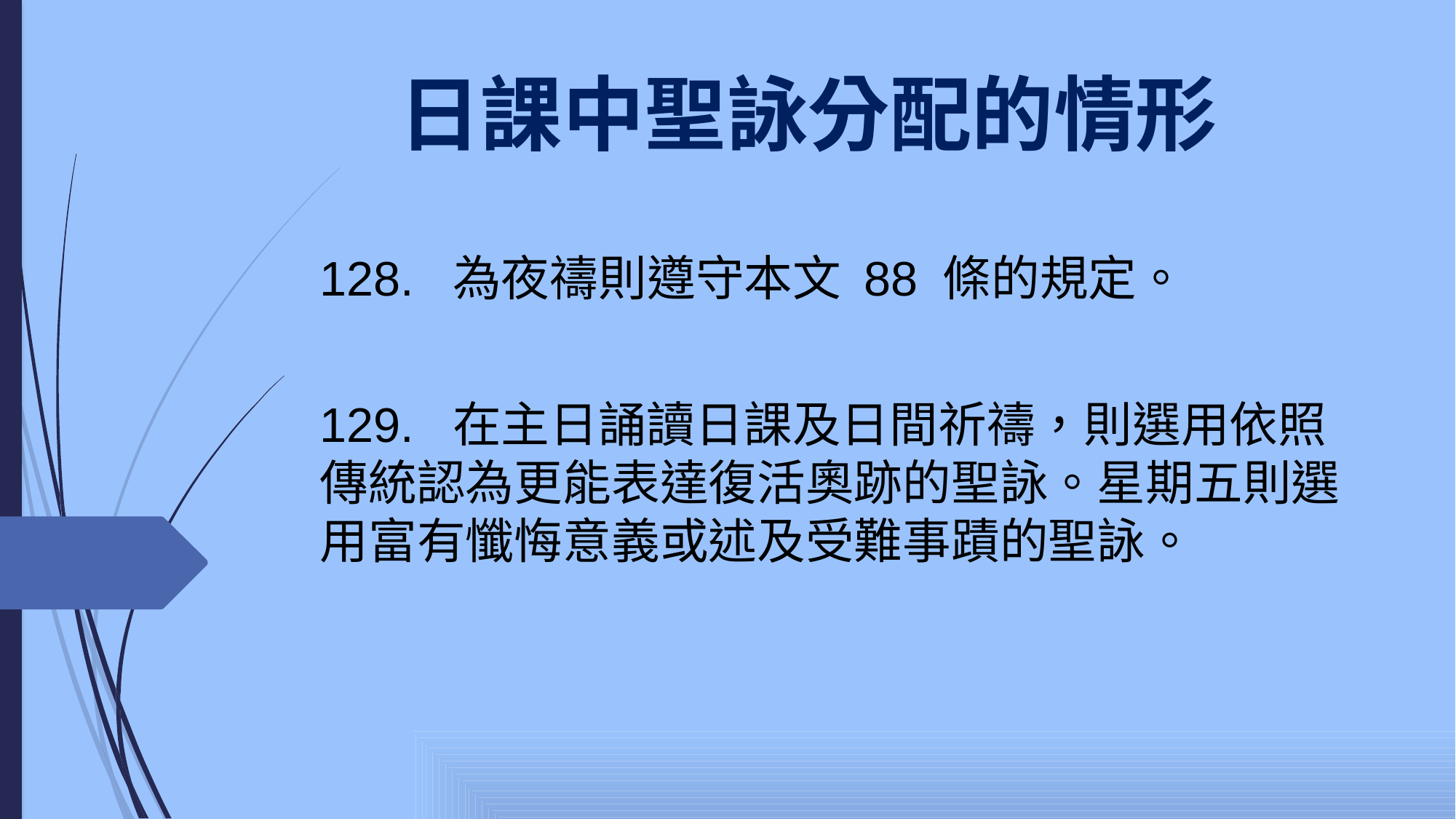

# 日課中聖詠分配的情形
128.  為夜禱則遵守本文 88 條的規定。

129.  在主日誦讀日課及日間祈禱，則選用依照傳統認為更能表達復活奧跡的聖詠。星期五則選用富有懺悔意義或述及受難事蹟的聖詠。